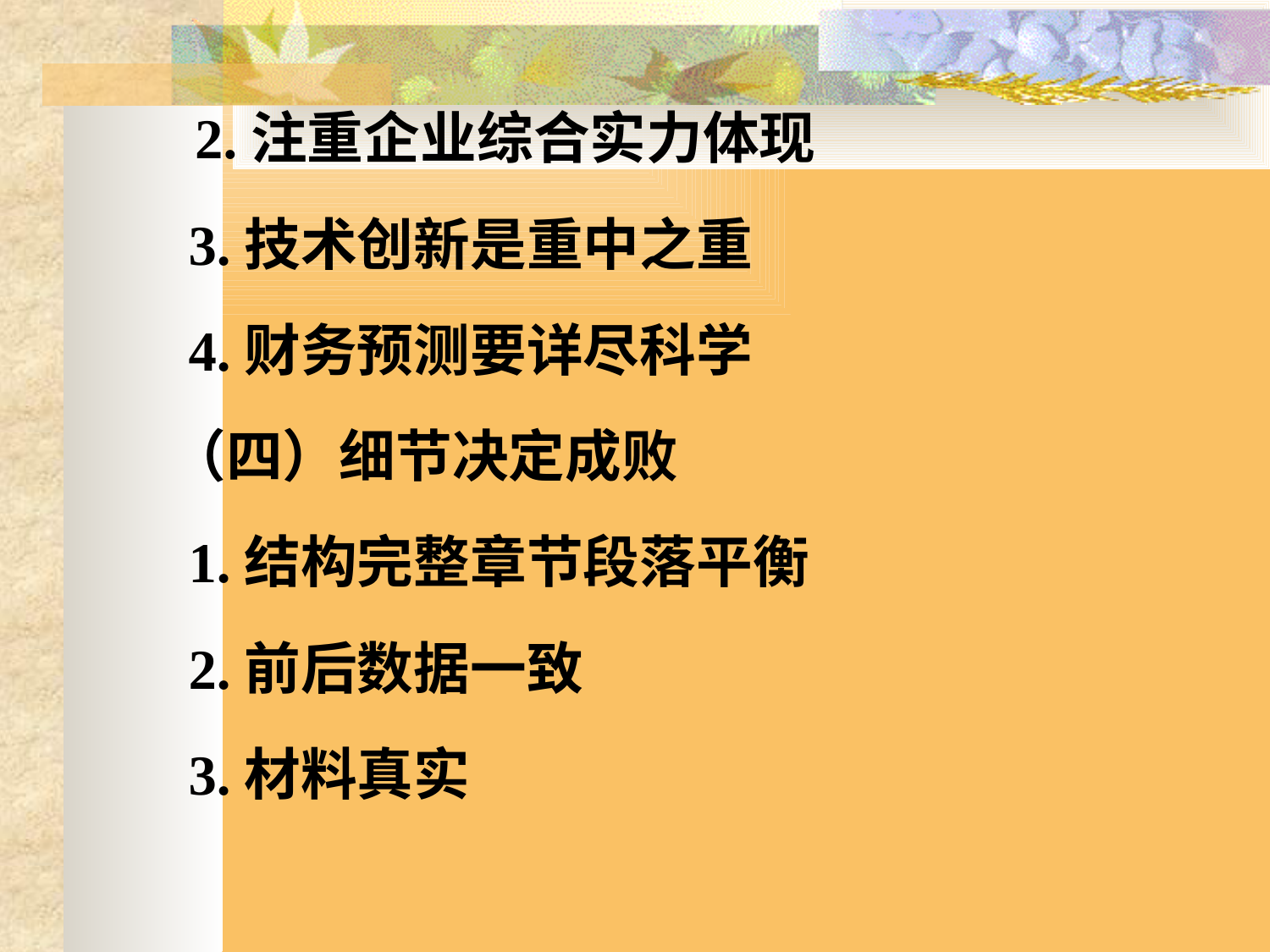

2.注重企业综合实力体现
     3.技术创新是重中之重
     4.财务预测要详尽科学
   （四）细节决定成败
     1.结构完整章节段落平衡
     2.前后数据一致
     3.材料真实